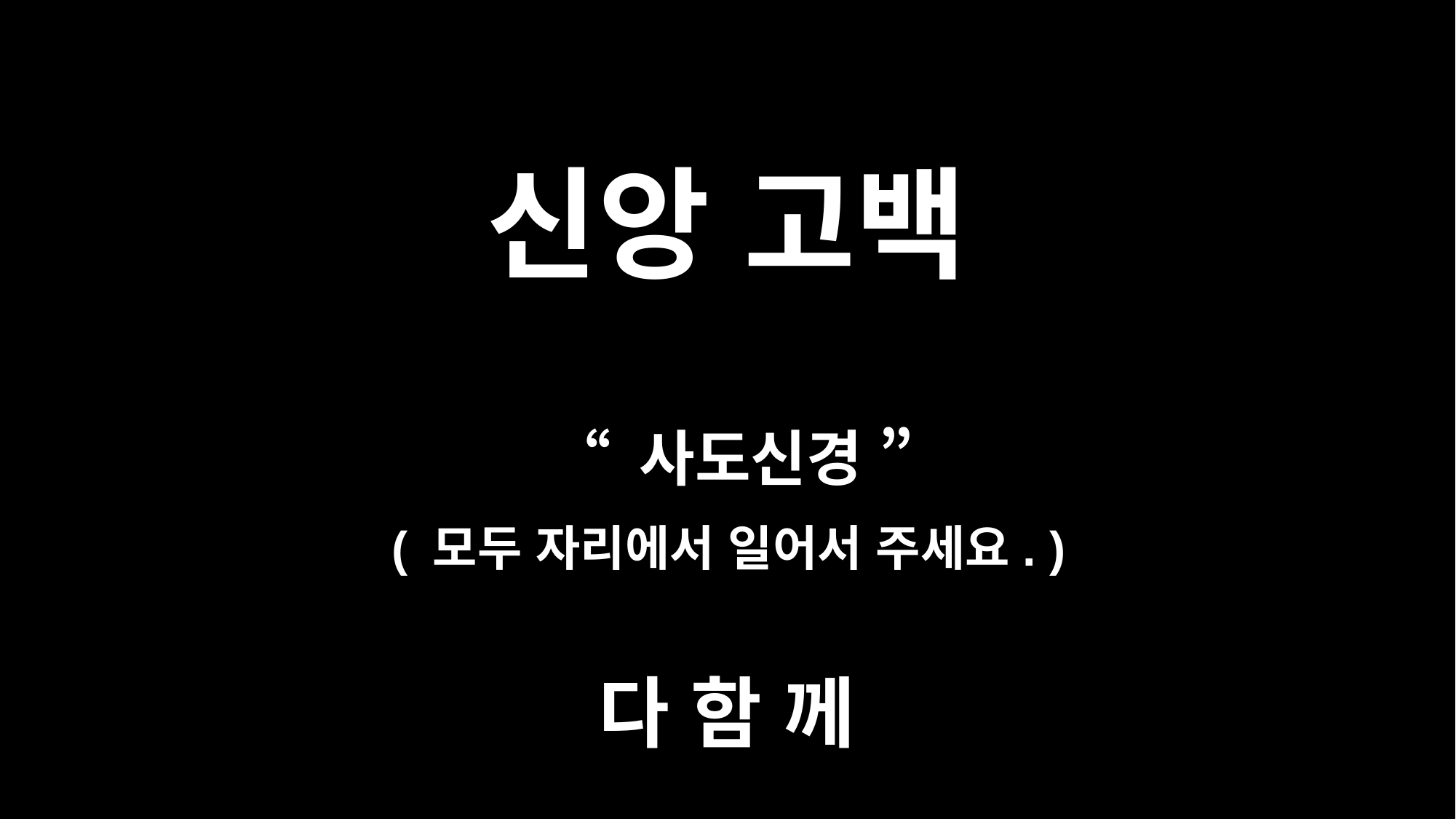

# 신앙 고백
“ 사도신경 ”
다 함 께